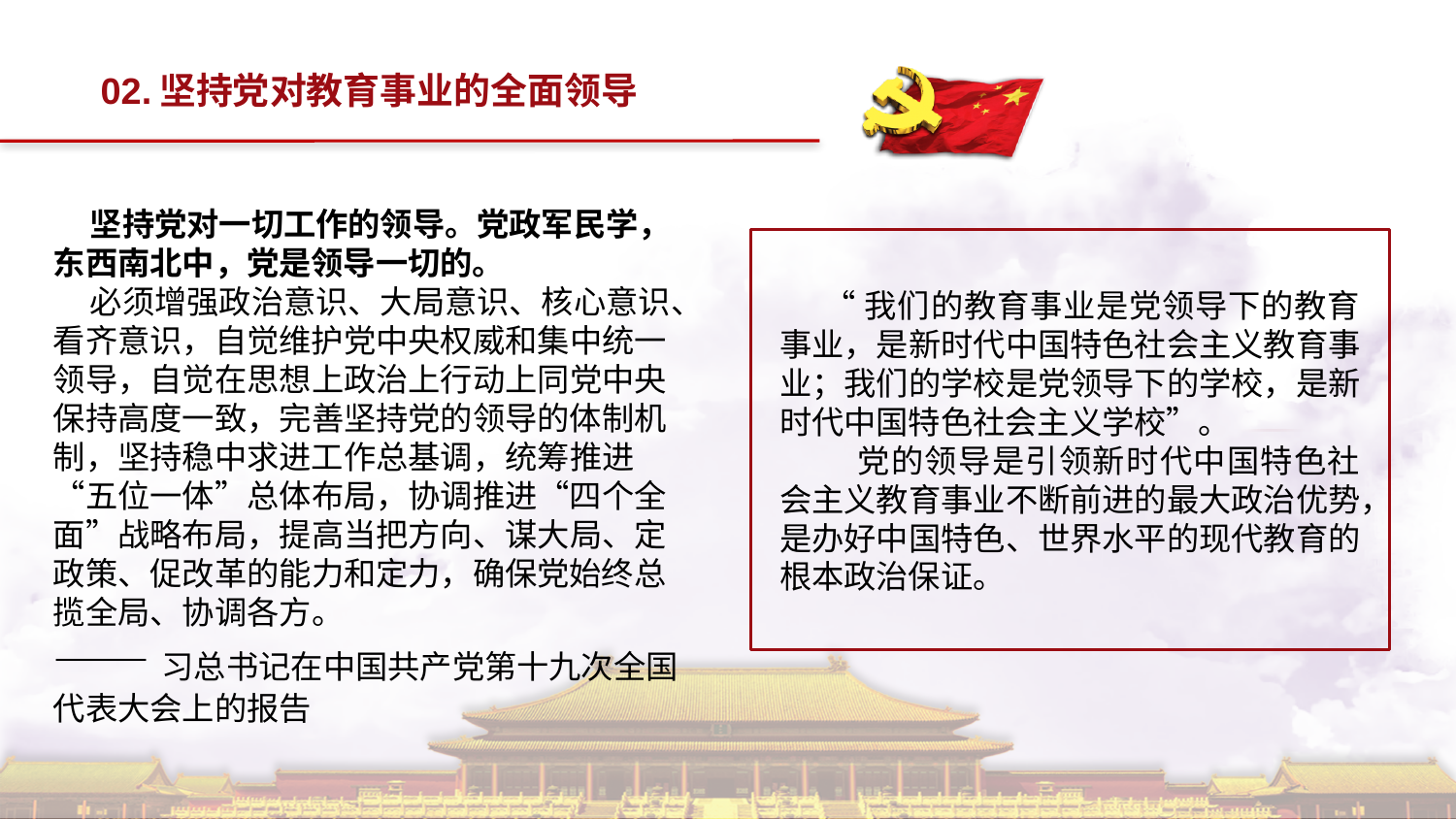

02.坚持党对教育事业的全面领导
    坚持党对一切工作的领导。党政军民学，东西南北中，党是领导一切的。
    必须增强政治意识、大局意识、核心意识、看齐意识，自觉维护党中央权威和集中统一领导，自觉在思想上政治上行动上同党中央保持高度一致，完善坚持党的领导的体制机制，坚持稳中求进工作总基调，统筹推进“五位一体”总体布局，协调推进“四个全面”战略布局，提高当把方向、谋大局、定政策、促改革的能力和定力，确保党始终总揽全局、协调各方。
——习总书记在中国共产党第十九次全国代表大会上的报告

      “我们的教育事业是党领导下的教育事业，是新时代中国特色社会主义教育事业；我们的学校是党领导下的学校，是新时代中国特色社会主义学校”。
        党的领导是引领新时代中国特色社会主义教育事业不断前进的最大政治优势，是办好中国特色、世界水平的现代教育的根本政治保证。